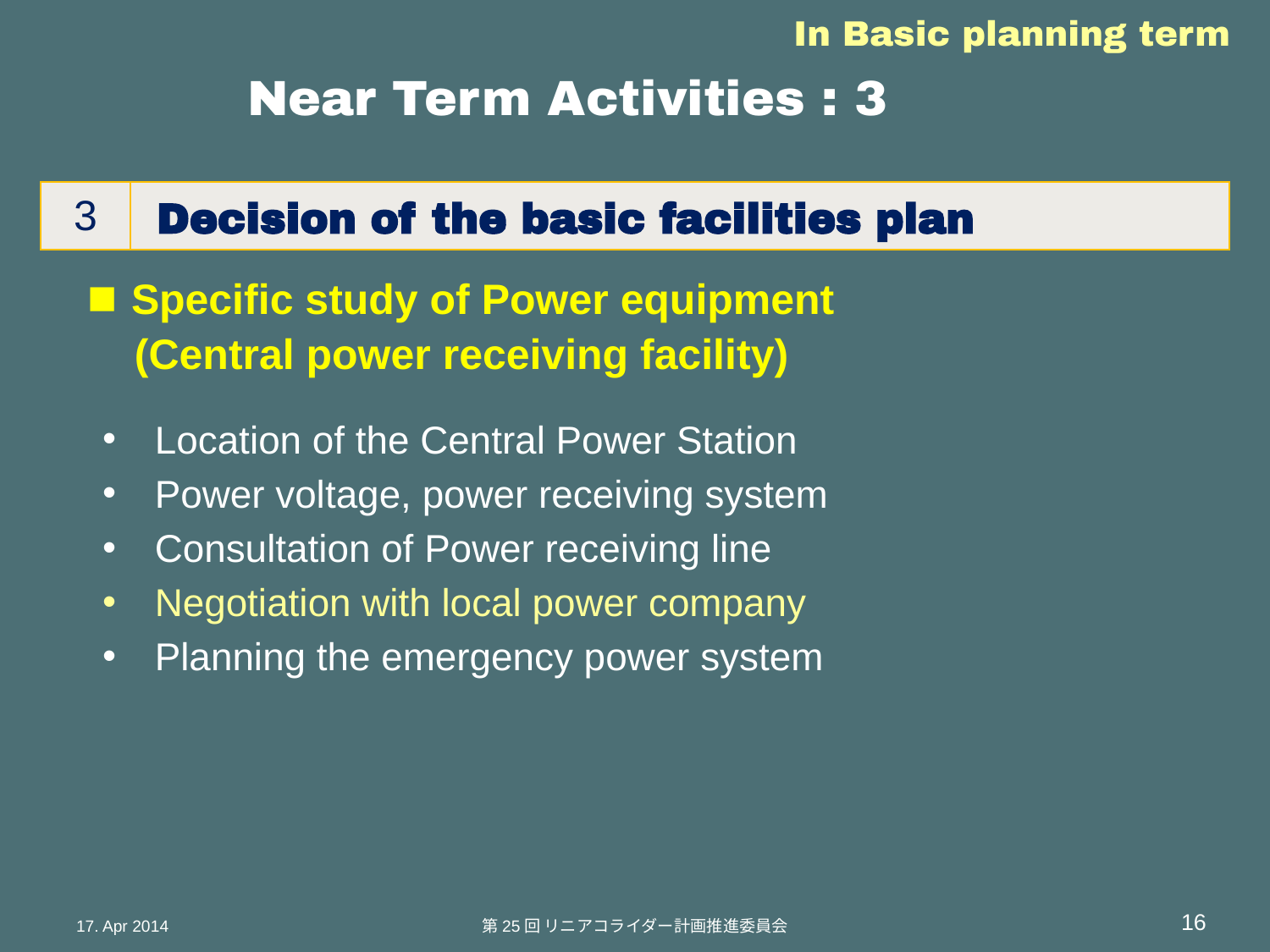

In Basic planning term
Near Term Activities : 3
| 3 | Decision of the basic facilities plan |
| --- | --- |
■ Specific study of Power equipment
   (Central power receiving facility)
Location of the Central Power Station
Power voltage, power receiving system
Consultation of Power receiving line
Negotiation with local power company
Planning the emergency power system
17. Apr 2014
第25回 リニアコライダー計画推進委員会
16